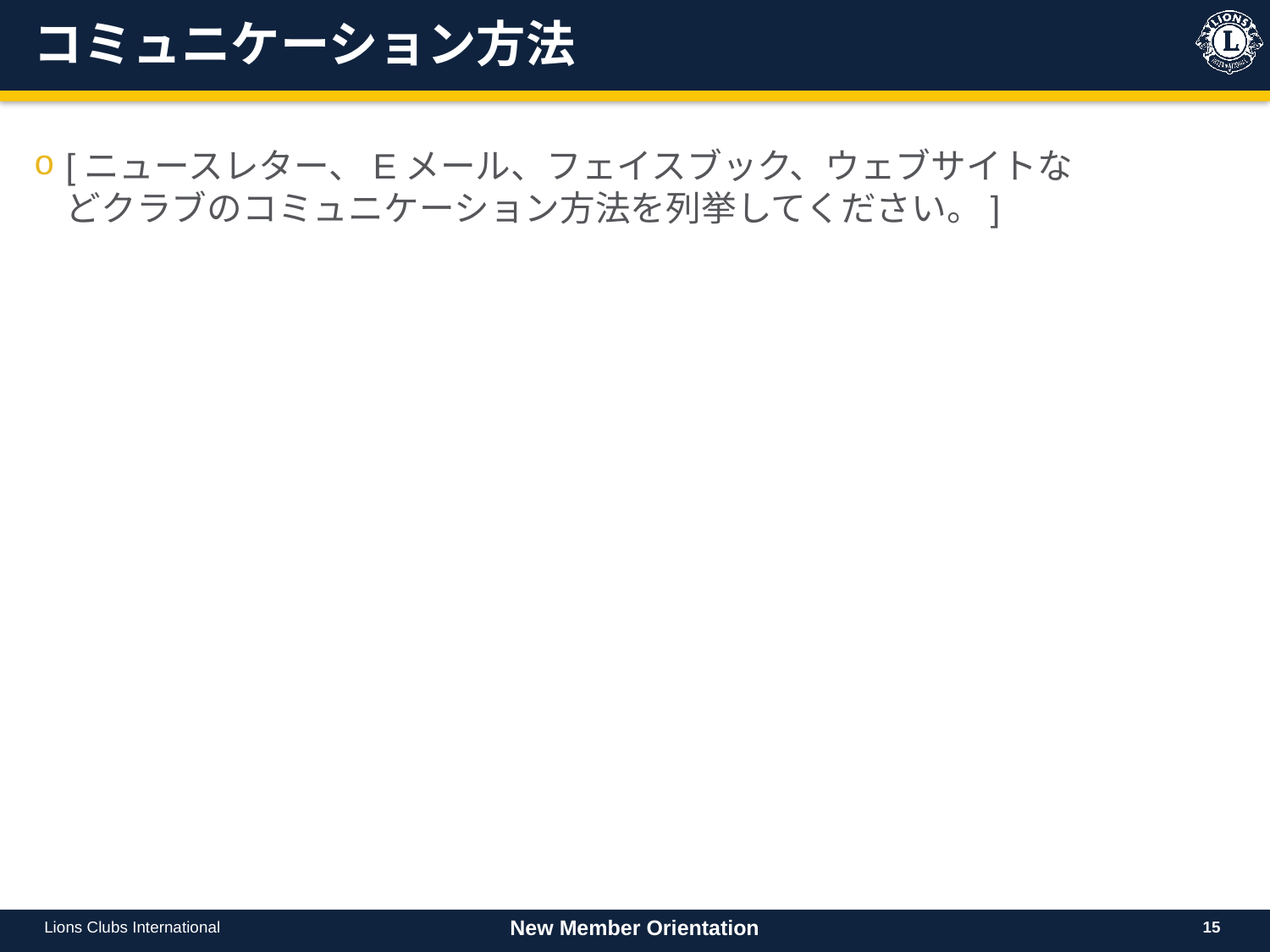

# コミュニケーション方法
[ニュースレター、Eメール、フェイスブック、ウェブサイトなどクラブのコミュニケーション方法を列挙してください。]